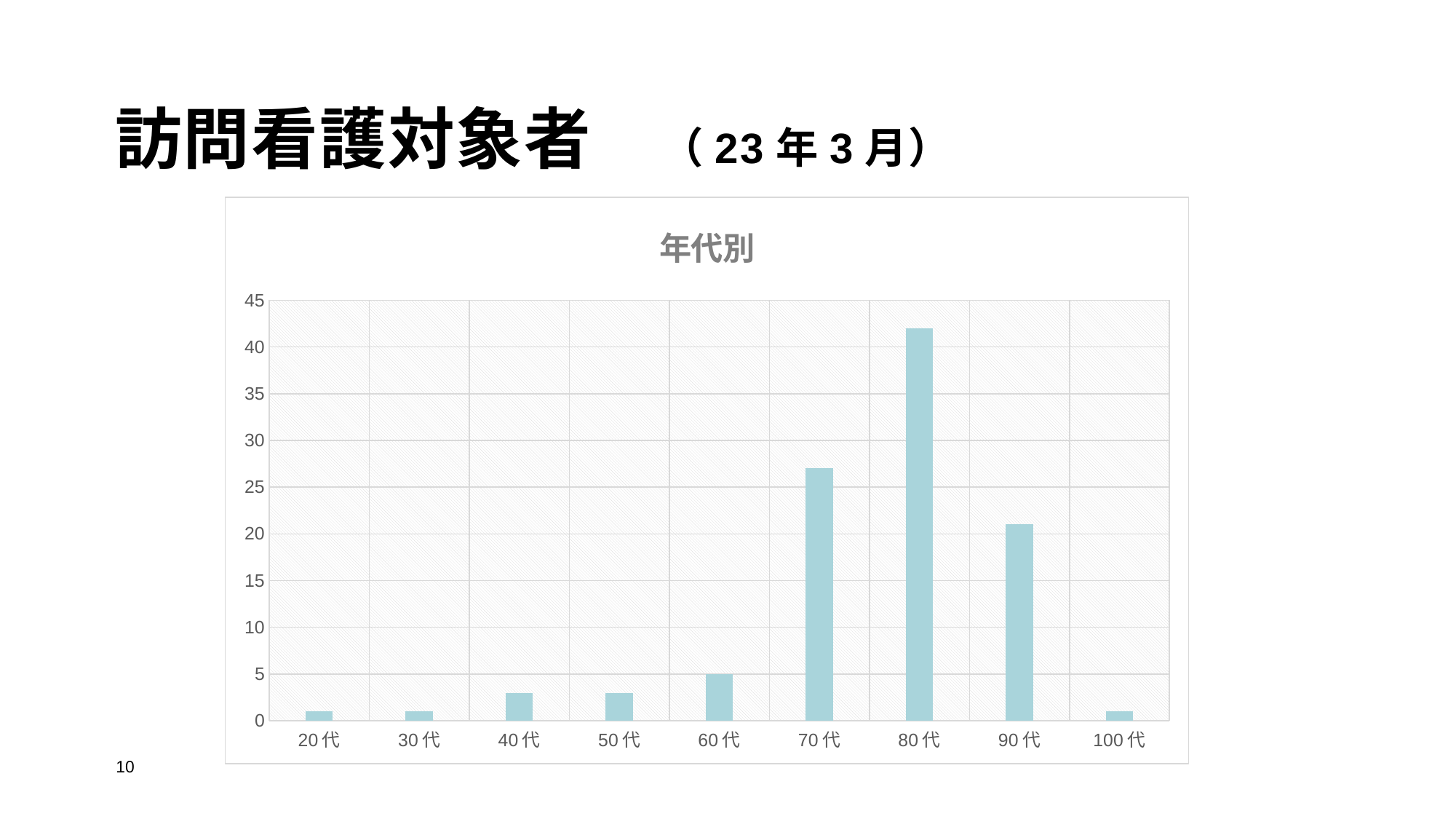

# 訪問看護対象者　（23年3月）

### Chart: 年代別

| Category |  |
|---|---|
| 20代 | 1.0 |
| 30代 | 1.0 |
| 40代 | 3.0 |
| 50代 | 3.0 |
| 60代 | 5.0 |
| 70代 | 27.0 |
| 80代 | 42.0 |
| 90代 | 21.0 |
| 100代 | 1.0 |
10